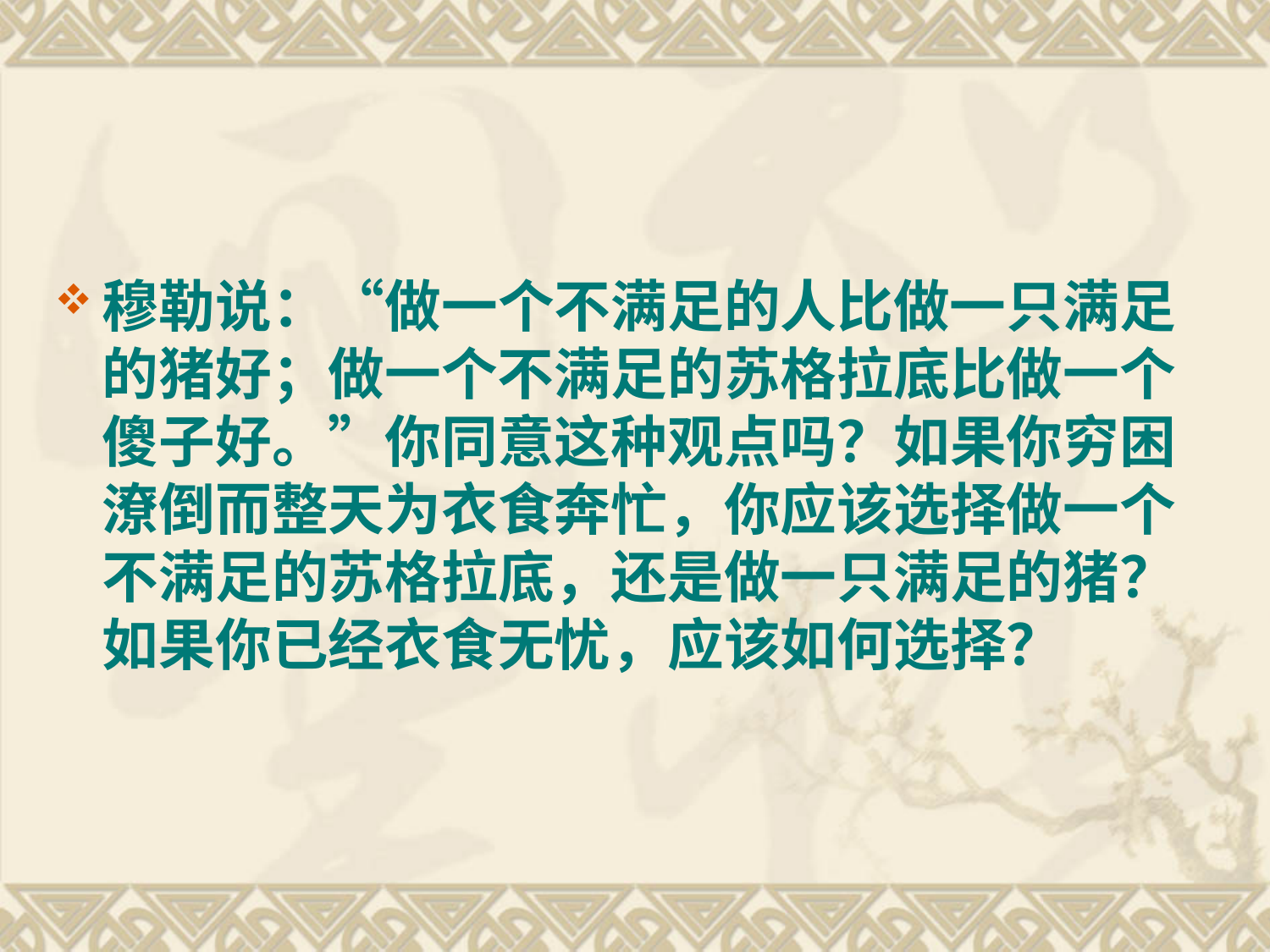

穆勒说：“做一个不满足的人比做一只满足的猪好；做一个不满足的苏格拉底比做一个傻子好。”你同意这种观点吗？如果你穷困潦倒而整天为衣食奔忙，你应该选择做一个不满足的苏格拉底，还是做一只满足的猪？如果你已经衣食无忧，应该如何选择？